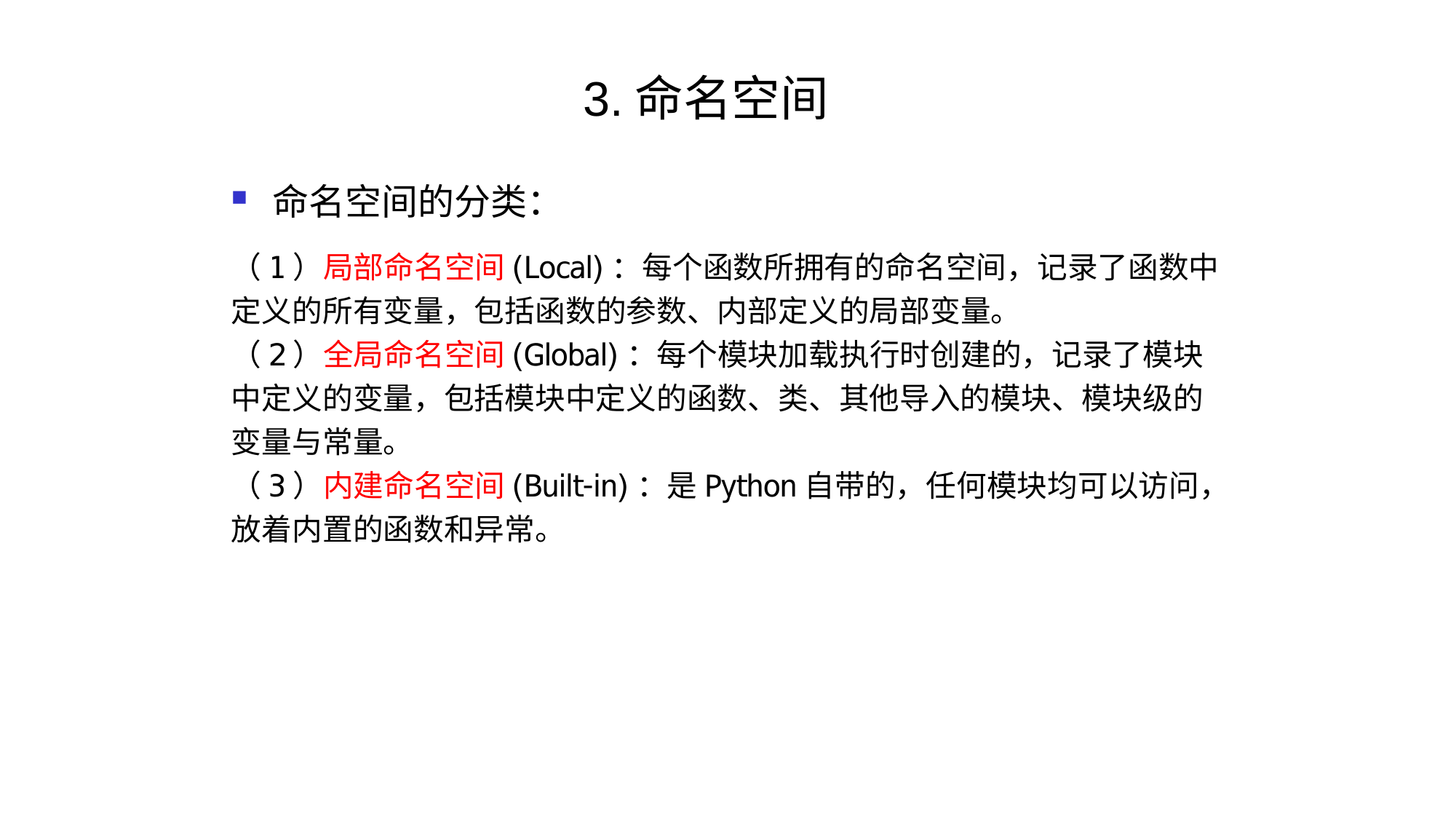

# 3.命名空间
命名空间的分类：
（1）局部命名空间(Local)：每个函数所拥有的命名空间，记录了函数中定义的所有变量，包括函数的参数、内部定义的局部变量。
（2）全局命名空间(Global)：每个模块加载执行时创建的，记录了模块中定义的变量，包括模块中定义的函数、类、其他导入的模块、模块级的变量与常量。
（3）内建命名空间(Built-in)：是Python自带的，任何模块均可以访问，放着内置的函数和异常。